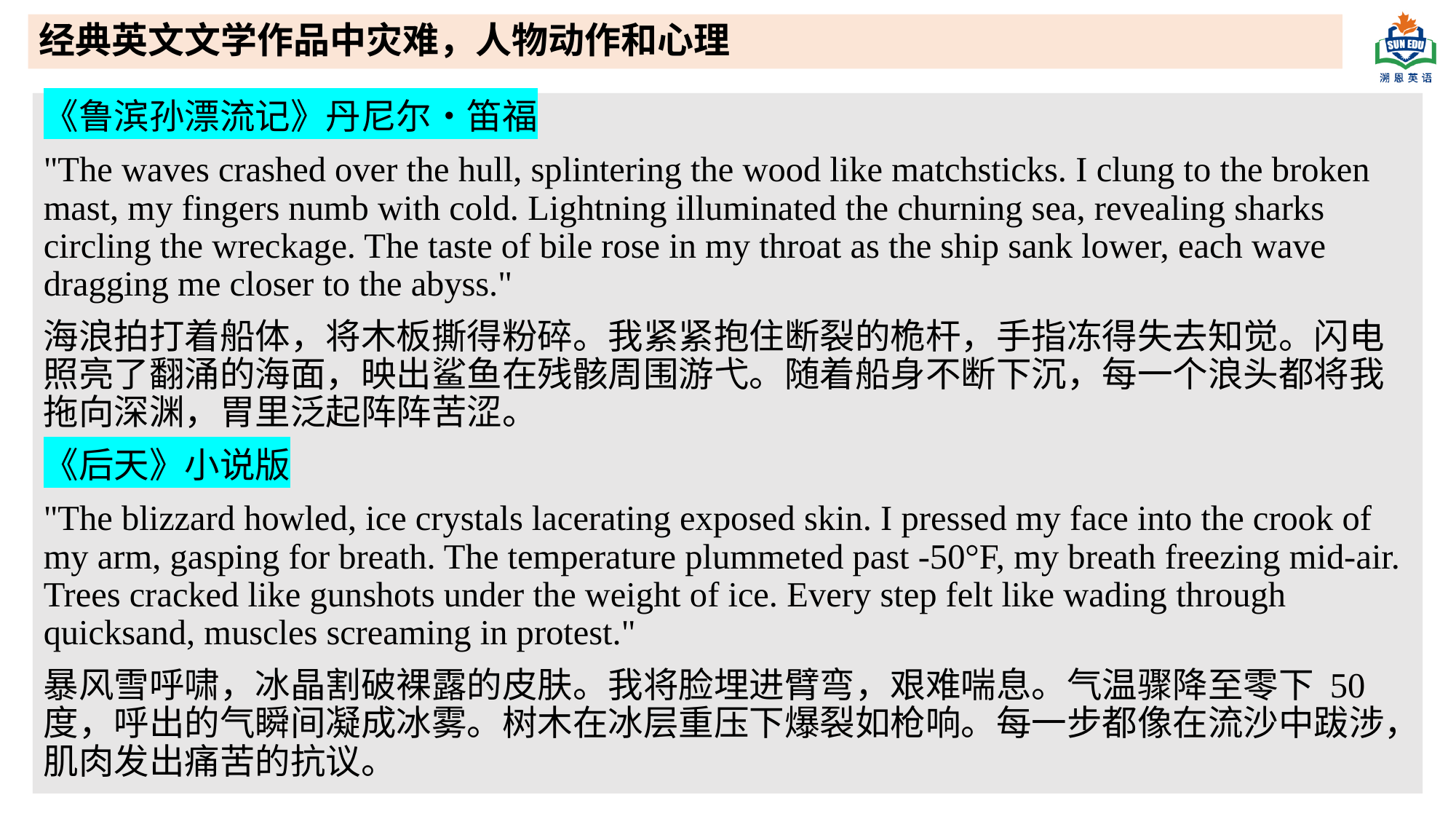

# 经典英文文学作品中灾难，人物动作和心理
《鲁滨孙漂流记》丹尼尔・笛福
"The waves crashed over the hull, splintering the wood like matchsticks. I clung to the broken mast, my fingers numb with cold. Lightning illuminated the churning sea, revealing sharks circling the wreckage. The taste of bile rose in my throat as the ship sank lower, each wave dragging me closer to the abyss."
海浪拍打着船体，将木板撕得粉碎。我紧紧抱住断裂的桅杆，手指冻得失去知觉。闪电照亮了翻涌的海面，映出鲨鱼在残骸周围游弋。随着船身不断下沉，每一个浪头都将我拖向深渊，胃里泛起阵阵苦涩。
《后天》小说版
"The blizzard howled, ice crystals lacerating exposed skin. I pressed my face into the crook of my arm, gasping for breath. The temperature plummeted past -50°F, my breath freezing mid-air. Trees cracked like gunshots under the weight of ice. Every step felt like wading through quicksand, muscles screaming in protest."
暴风雪呼啸，冰晶割破裸露的皮肤。我将脸埋进臂弯，艰难喘息。气温骤降至零下 50 度，呼出的气瞬间凝成冰雾。树木在冰层重压下爆裂如枪响。每一步都像在流沙中跋涉，肌肉发出痛苦的抗议。